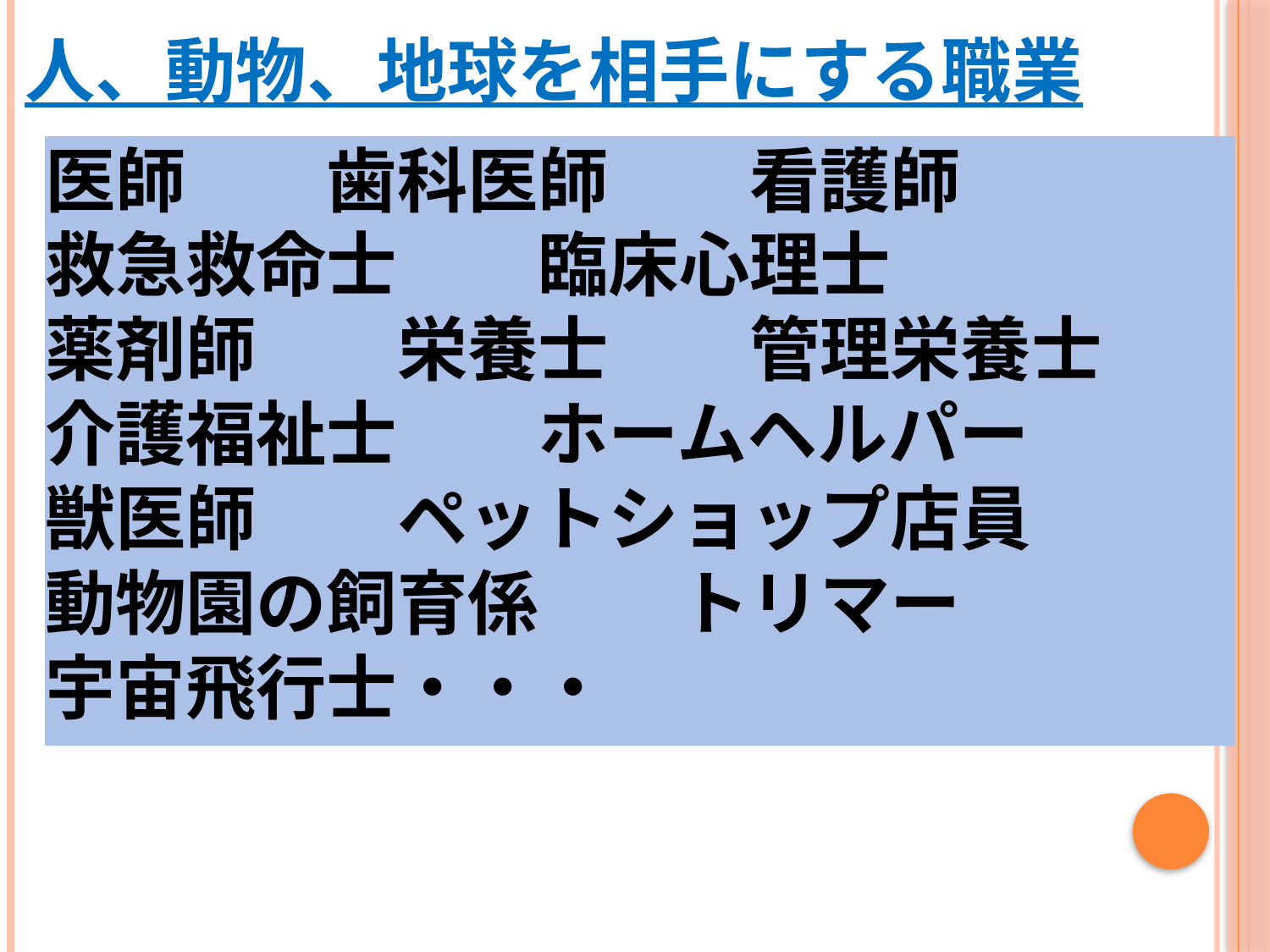

人、動物、地球を相手にする職業
医師　　歯科医師　　看護師
救急救命士　　臨床心理士
薬剤師　　栄養士　　管理栄養士
介護福祉士　　ホームヘルパー
獣医師　　ペットショップ店員
動物園の飼育係　　トリマー
宇宙飛行士・・・